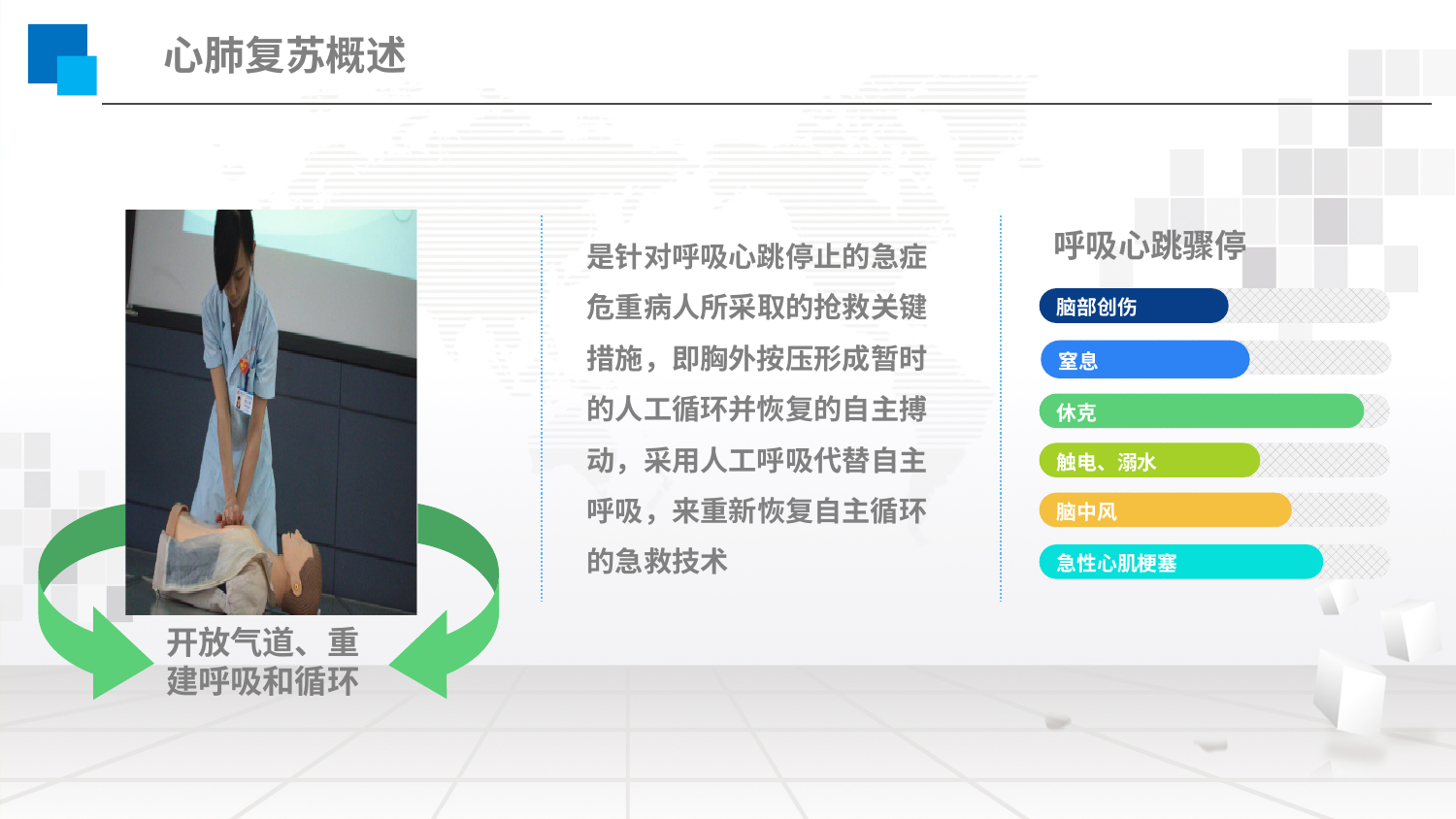

心肺复苏概述

是针对呼吸心跳停止的急症危重病人所采取的抢救关键措施，即胸外按压形成暂时的人工循环并恢复的自主搏动，采用人工呼吸代替自主呼吸，来重新恢复自主循环的急救技术
呼吸心跳骤停
脑部创伤

窒息
休克

触电、溺水

脑中风

急性心肌梗塞

开放气道、重建呼吸和循环